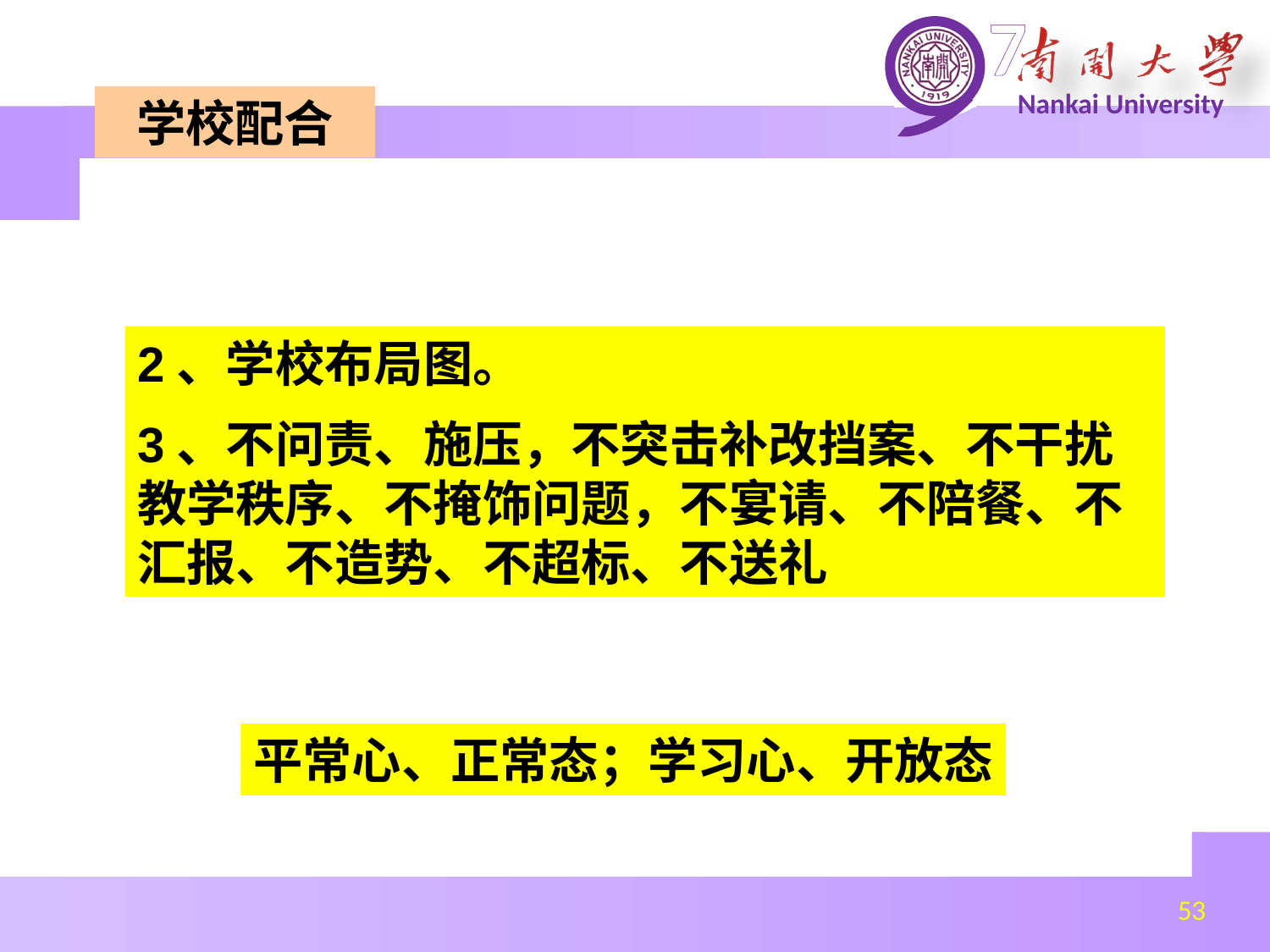

学校配合
2、学校布局图。
3、不问责、施压，不突击补改挡案、不干扰教学秩序、不掩饰问题，不宴请、不陪餐、不汇报、不造势、不超标、不送礼
平常心、正常态；学习心、开放态